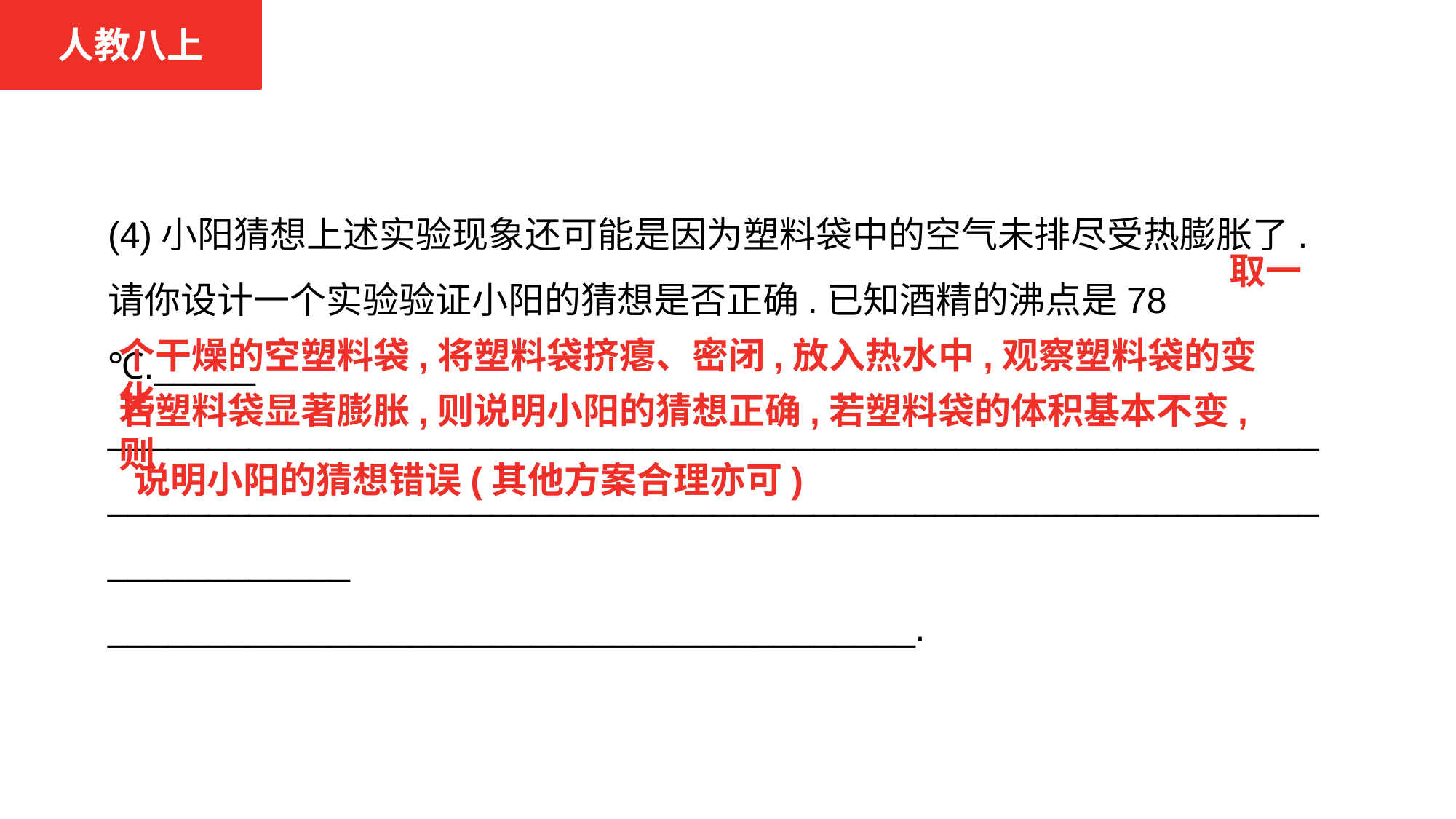

人教八上
(4)小阳猜想上述实验现象还可能是因为塑料袋中的空气未排尽受热膨胀了.请你设计一个实验验证小阳的猜想是否正确.已知酒精的沸点是78 ℃._____
____________________________________________________________________________________________________________________________________
________________________________________.
取一
个干燥的空塑料袋,将塑料袋挤瘪、密闭,放入热水中,观察塑料袋的变化.
若塑料袋显著膨胀,则说明小阳的猜想正确,若塑料袋的体积基本不变,则
说明小阳的猜想错误(其他方案合理亦可)